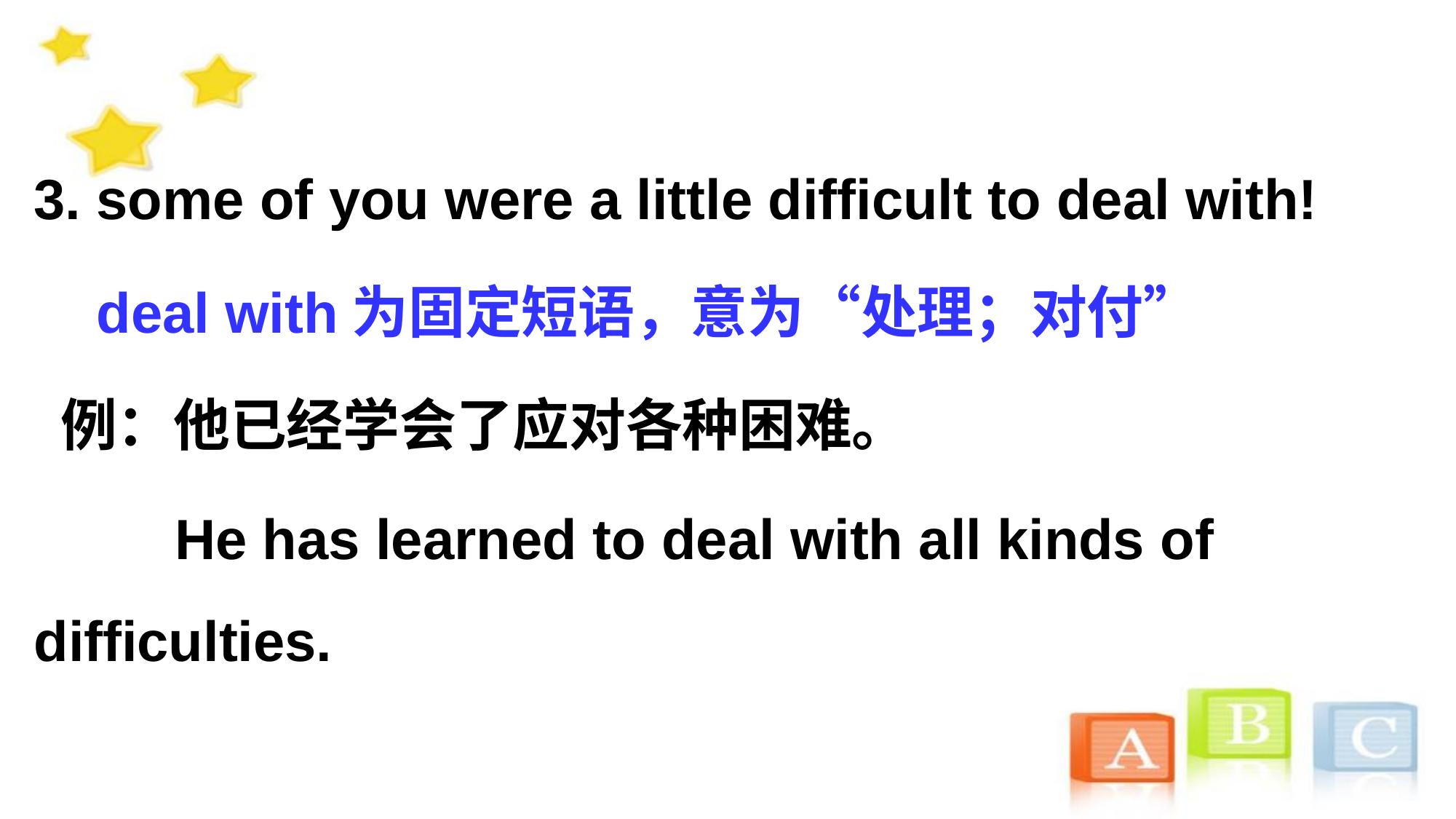

3. some of you were a little difficult to deal with!
    deal with为固定短语，意为“处理；对付”
 例：他已经学会了应对各种困难。
         He has learned to deal with all kinds of difficulties.